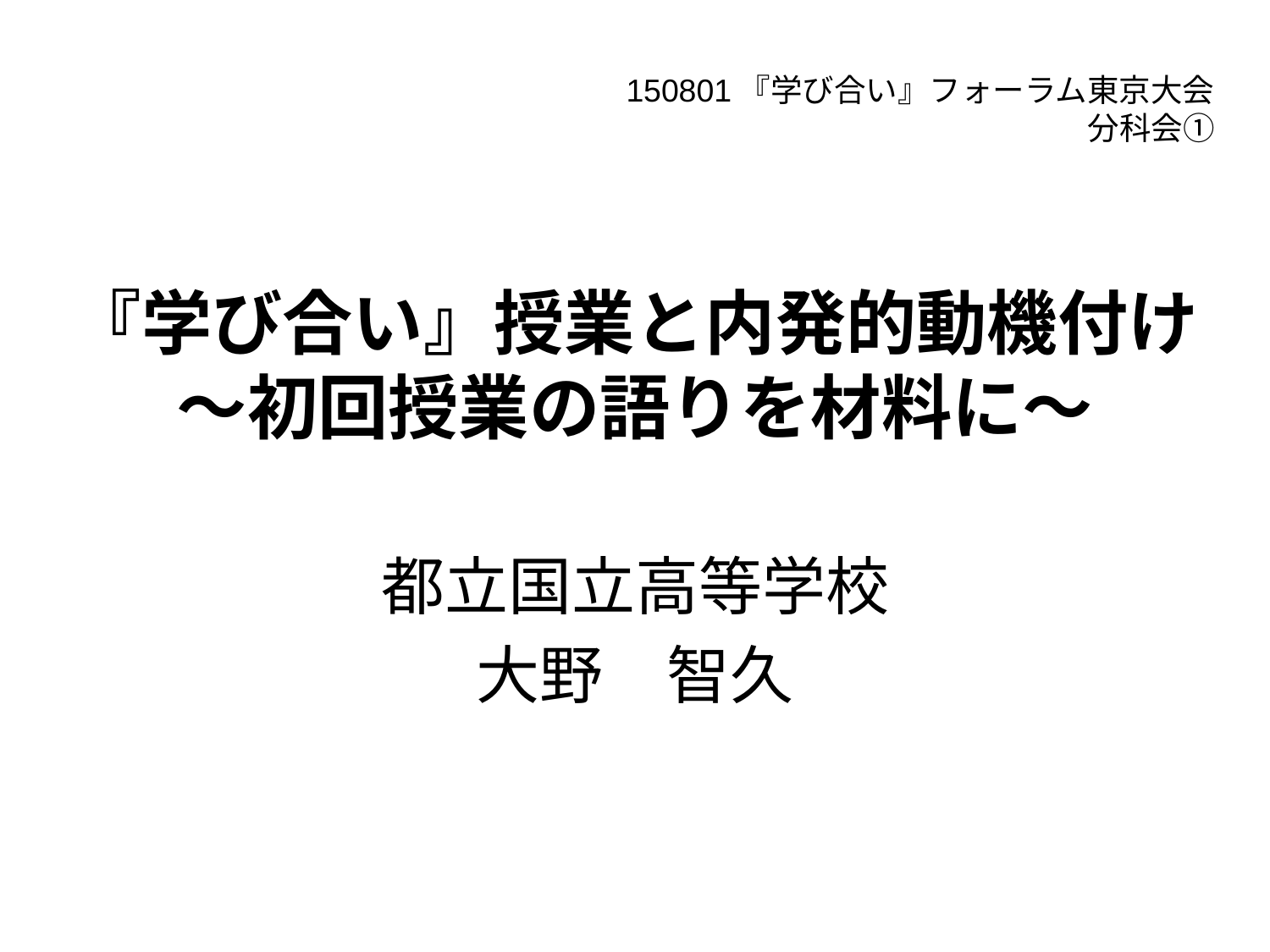

150801『学び合い』フォーラム東京大会
分科会①
# 『学び合い』授業と内発的動機付け ～初回授業の語りを材料に～
都立国立高等学校
大野　智久